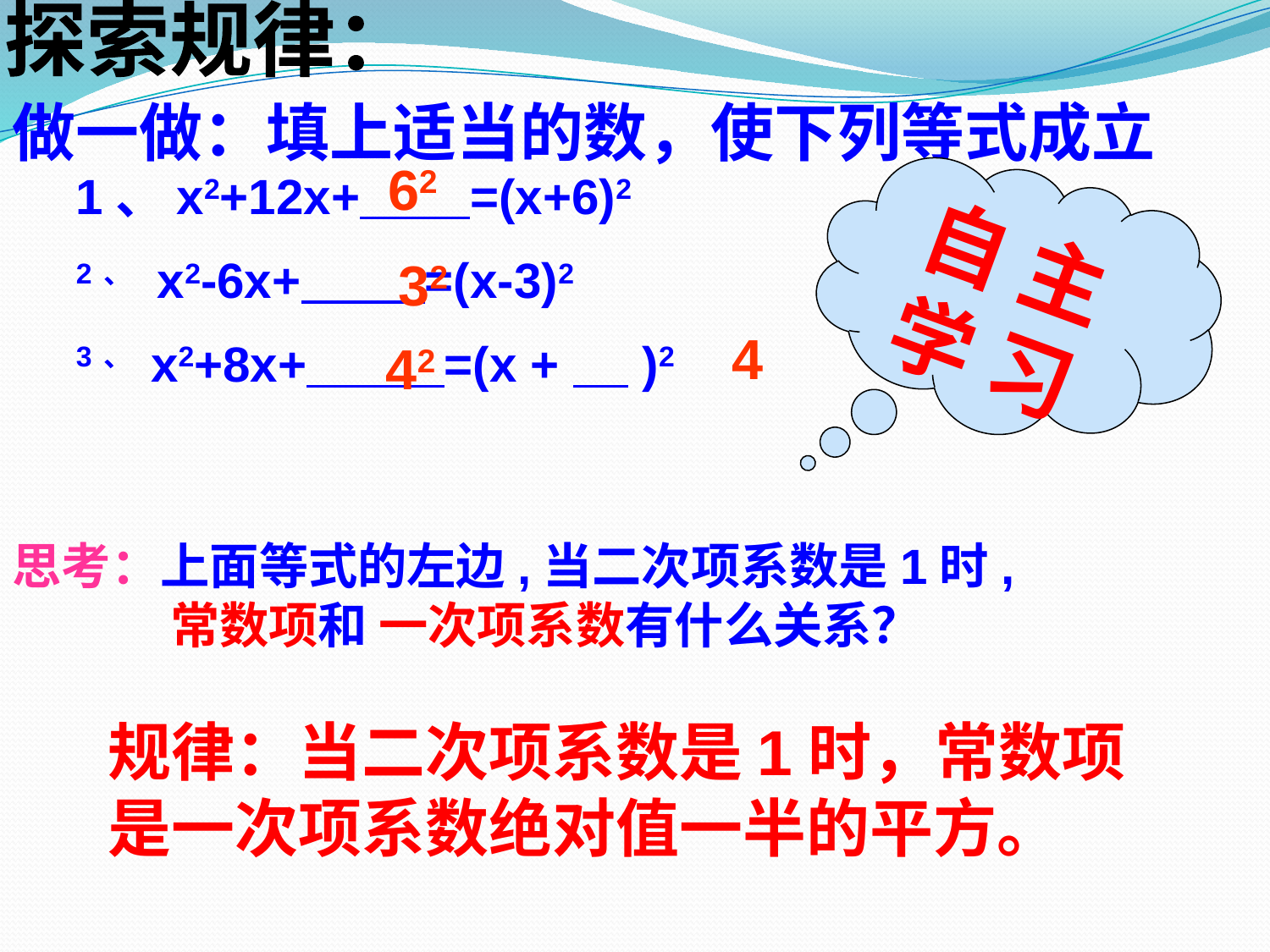

探索规律：
做一做：填上适当的数，使下列等式成立
62
1、x2+12x+        =(x+6)2
2、  x2-6x+         =(x-3)2
3、 x2+8x+          =(x +      )2
自 主
学 习
32
4
42
思考：上面等式的左边,当二次项系数是1时,
             常数项和 一次项系数有什么关系？
规律：当二次项系数是1时，常数项是一次项系数绝对值一半的平方。